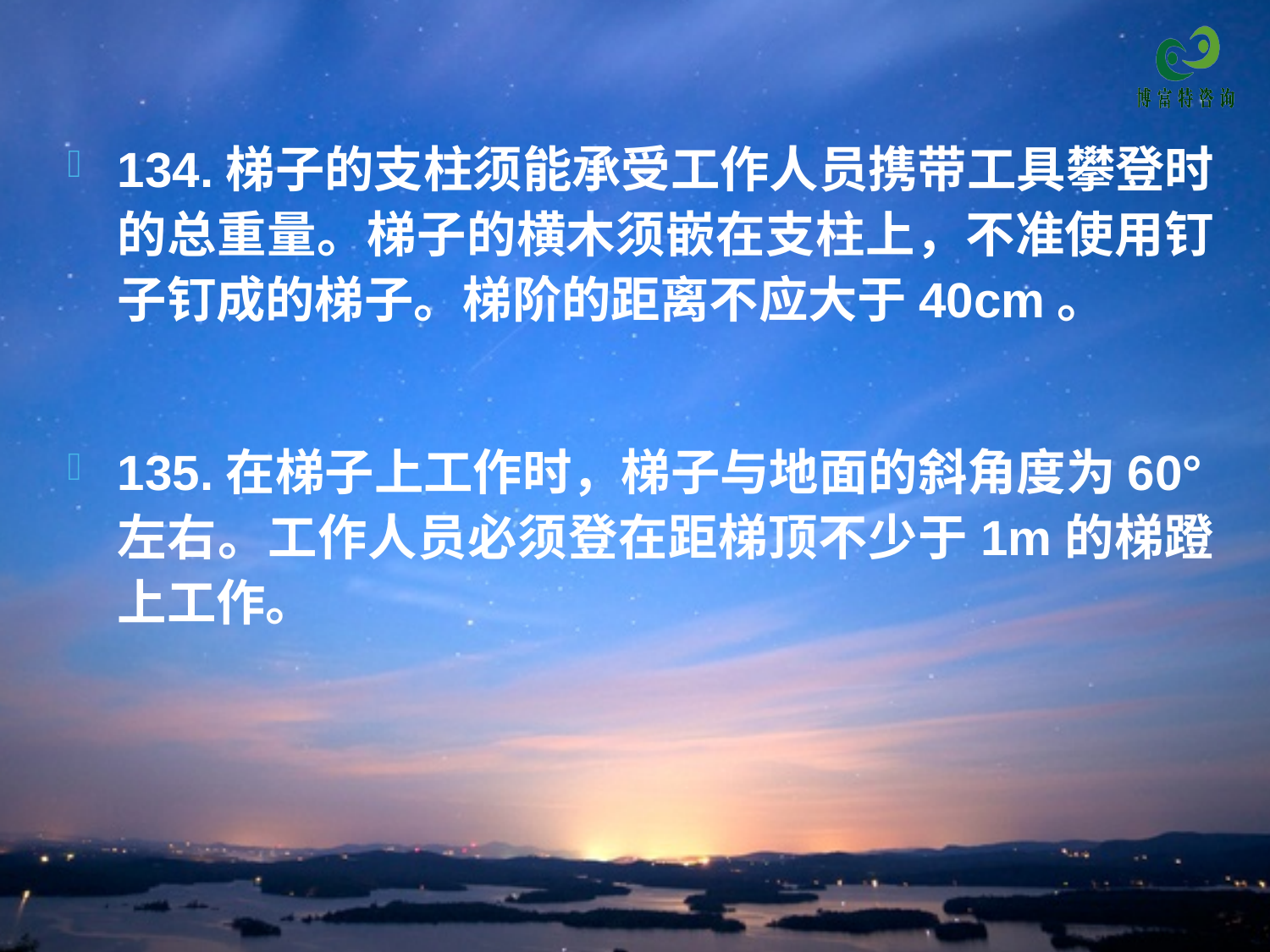

134.梯子的支柱须能承受工作人员携带工具攀登时的总重量。梯子的横木须嵌在支柱上，不准使用钉子钉成的梯子。梯阶的距离不应大于40cm。

135.在梯子上工作时，梯子与地面的斜角度为60°左右。工作人员必须登在距梯顶不少于1m的梯蹬上工作。